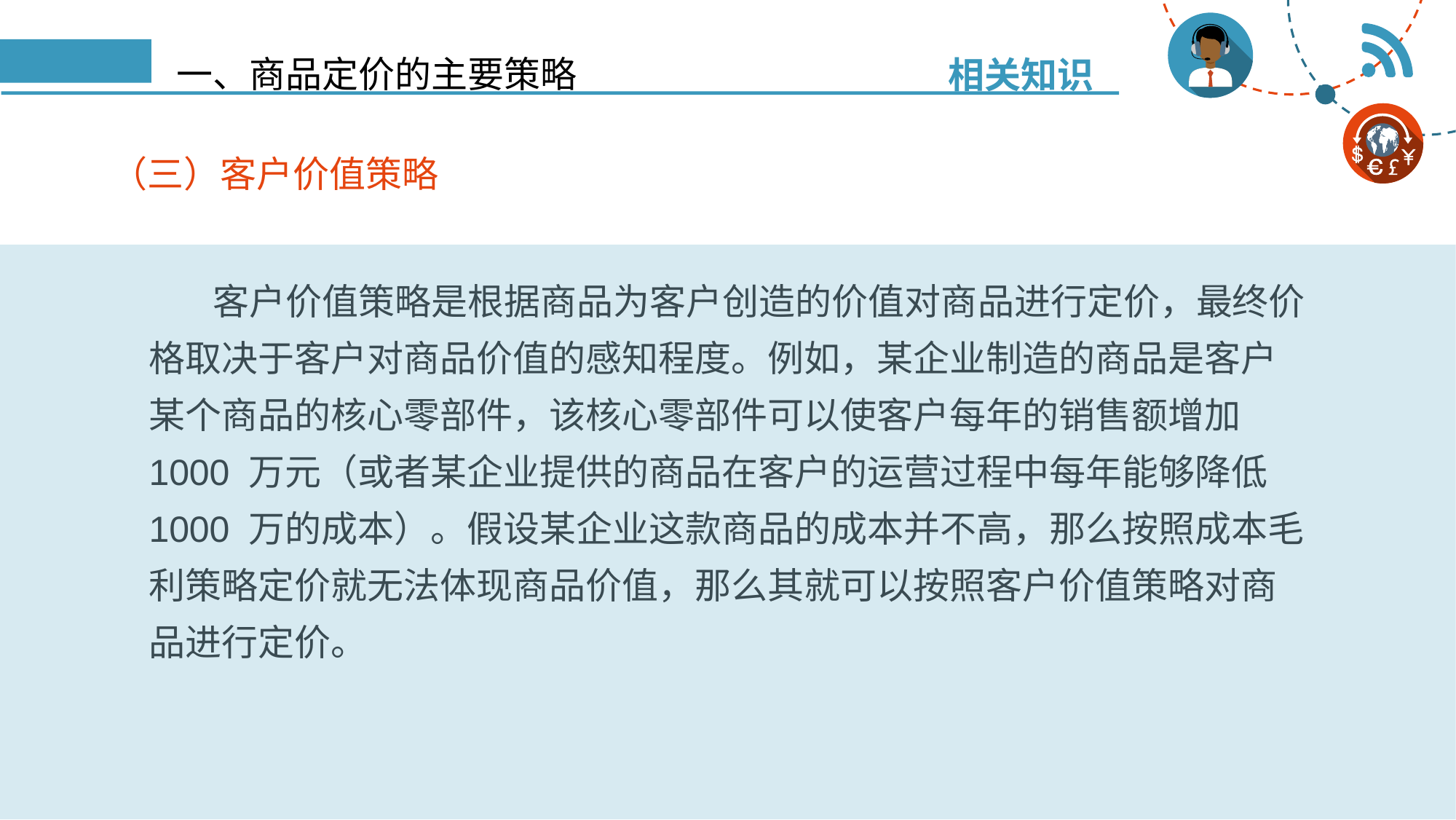

相关知识
# 一、商品定价的主要策略
（三）客户价值策略

客户价值策略是根据商品为客户创造的价值对商品进行定价，最终价格取决于客户对商品价值的感知程度。例如，某企业制造的商品是客户某个商品的核心零部件，该核心零部件可以使客户每年的销售额增加 1000 万元（或者某企业提供的商品在客户的运营过程中每年能够降低 1000 万的成本）。假设某企业这款商品的成本并不高，那么按照成本毛利策略定价就无法体现商品价值，那么其就可以按照客户价值策略对商品进行定价。